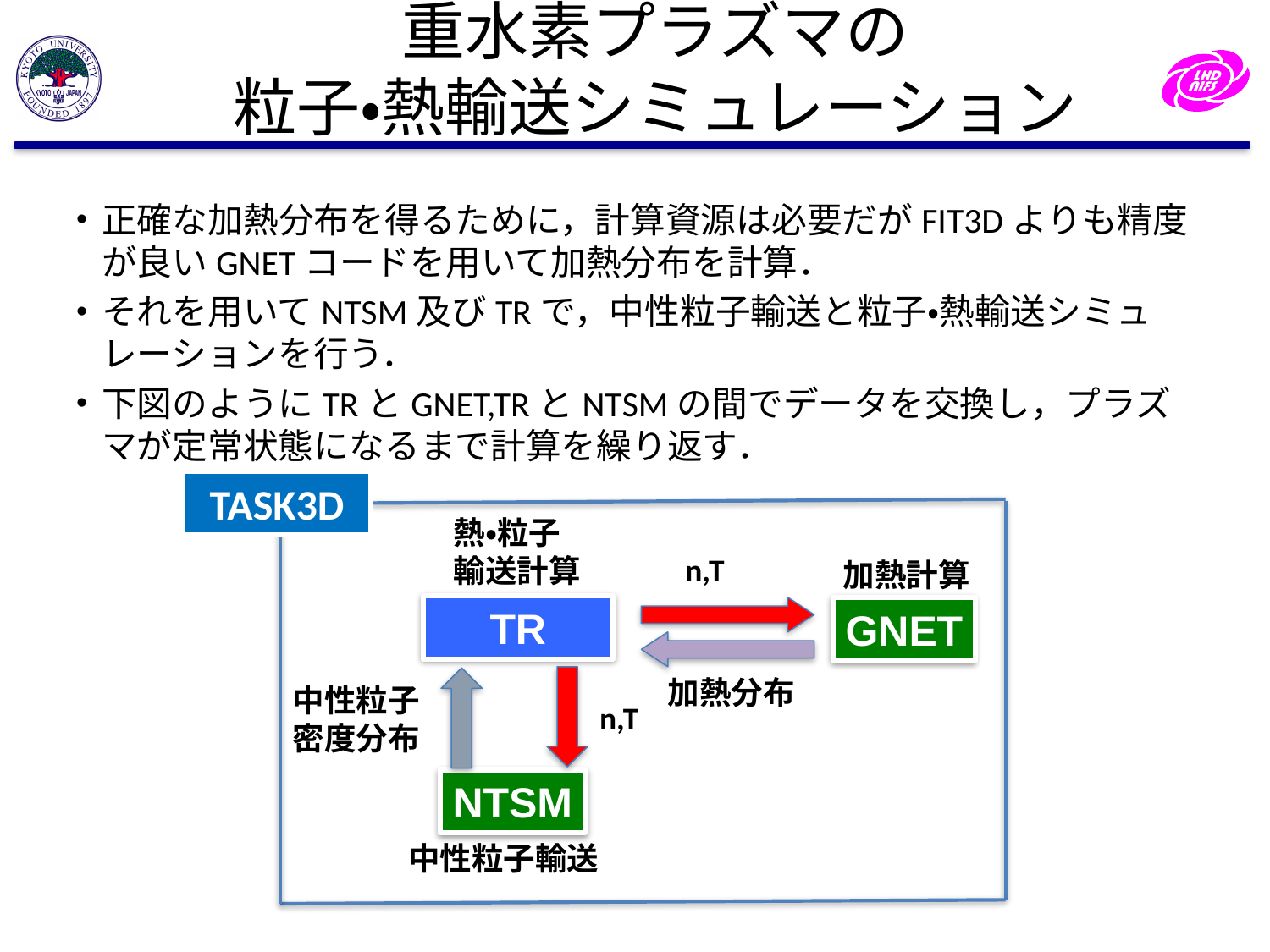

# 重水素プラズマの 粒子・熱輸送シミュレーション
正確な加熱分布を得るために，計算資源は必要だがFIT3Dよりも精度が良いGNETコードを用いて加熱分布を計算．
それを用いてNTSM及びTRで，中性粒子輸送と粒子・熱輸送シミュレーションを行う．
下図のようにTRとGNET,TRとNTSMの間でデータを交換し，プラズマが定常状態になるまで計算を繰り返す．
TASK3D
熱・粒子輸送計算
n,T
加熱計算
TR

GNET

加熱分布
中性粒子密度分布
n,T

NTSM
中性粒子輸送